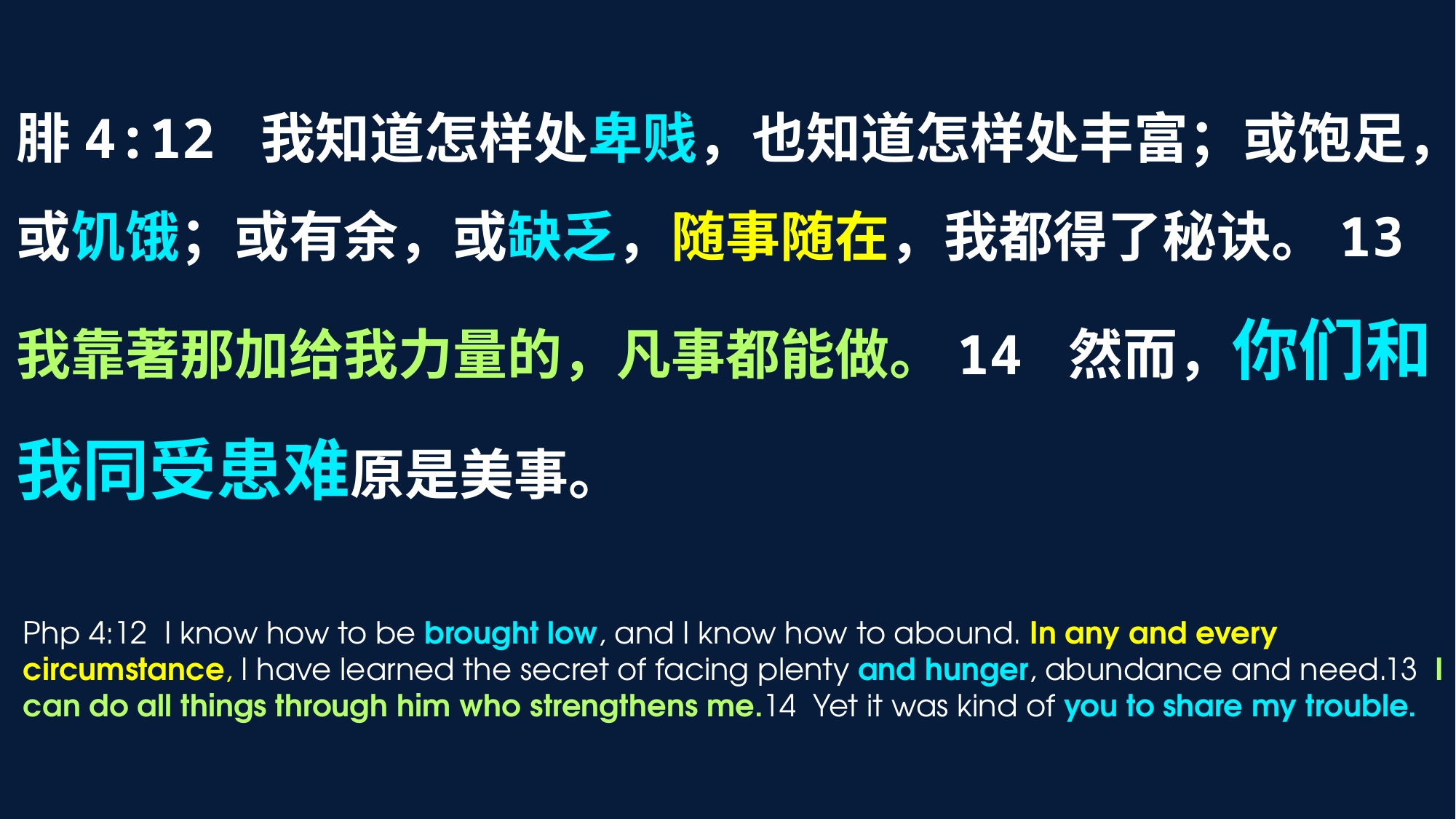

腓4:12 我知道怎样处卑贱，也知道怎样处丰富；或饱足，或饥饿；或有余，或缺乏，随事随在，我都得了秘诀。13 我靠著那加给我力量的，凡事都能做。14 然而，你们和我同受患难原是美事。
Php 4:12  I know how to be brought low, and I know how to abound. In any and every circumstance, I have learned the secret of facing plenty and hunger, abundance and need.13  I can do all things through him who strengthens me.14  Yet it was kind of you to share my trouble.